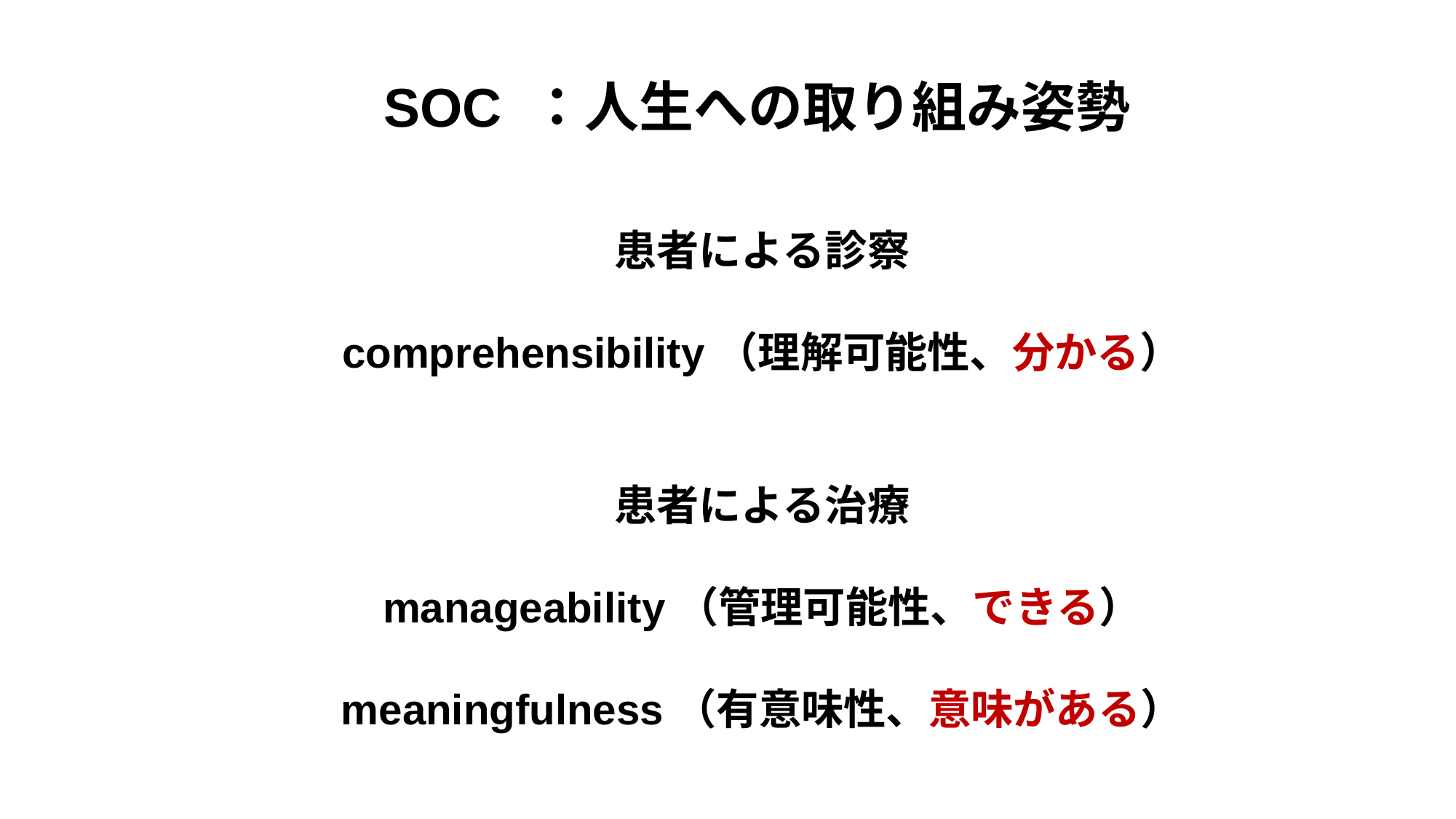

SOC ：人生への取り組み姿勢
患者による診察
comprehensibility（理解可能性、分かる）

患者による治療
manageability（管理可能性、できる）
meaningfulness（有意味性、意味がある）